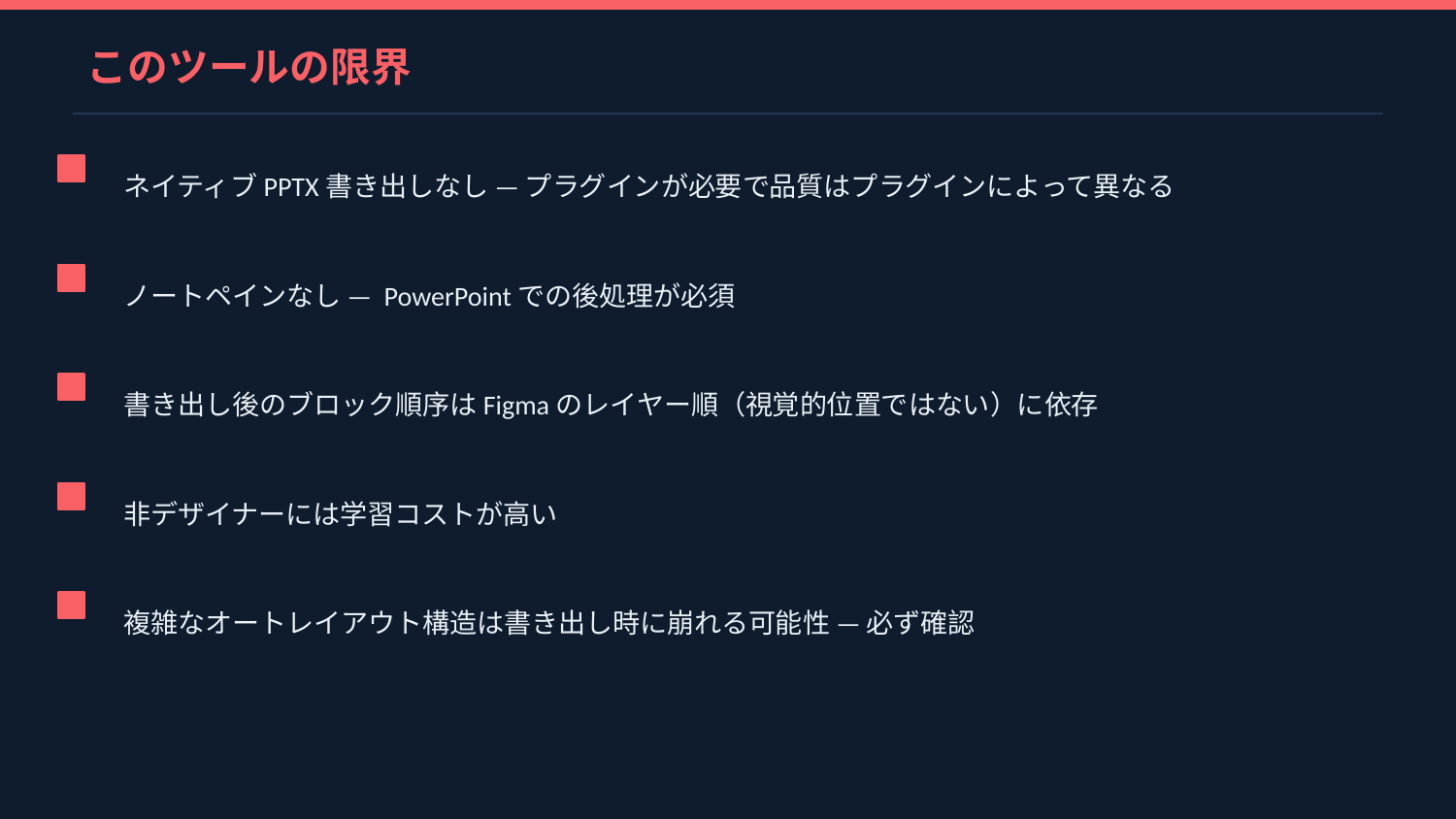

このツールの限界

ネイティブPPTX書き出しなし — プラグインが必要で品質はプラグインによって異なる

ノートペインなし — PowerPointでの後処理が必須

書き出し後のブロック順序はFigmaのレイヤー順（視覚的位置ではない）に依存

非デザイナーには学習コストが高い

複雑なオートレイアウト構造は書き出し時に崩れる可能性 — 必ず確認